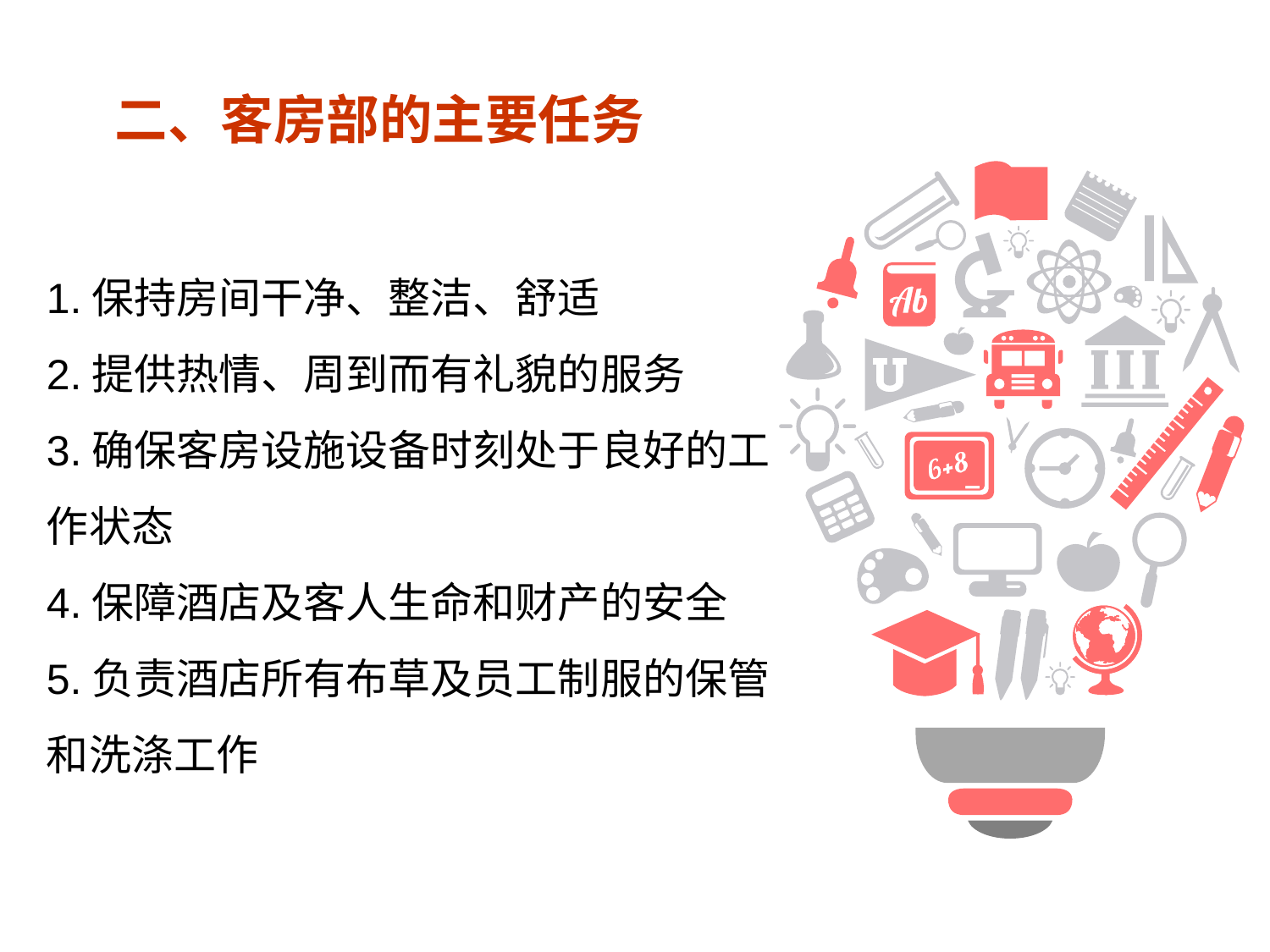

二、客房部的主要任务

1.保持房间干净、整洁、舒适
2.提供热情、周到而有礼貌的服务
3.确保客房设施设备时刻处于良好的工作状态
4.保障酒店及客人生命和财产的安全
5.负责酒店所有布草及员工制服的保管和洗涤工作